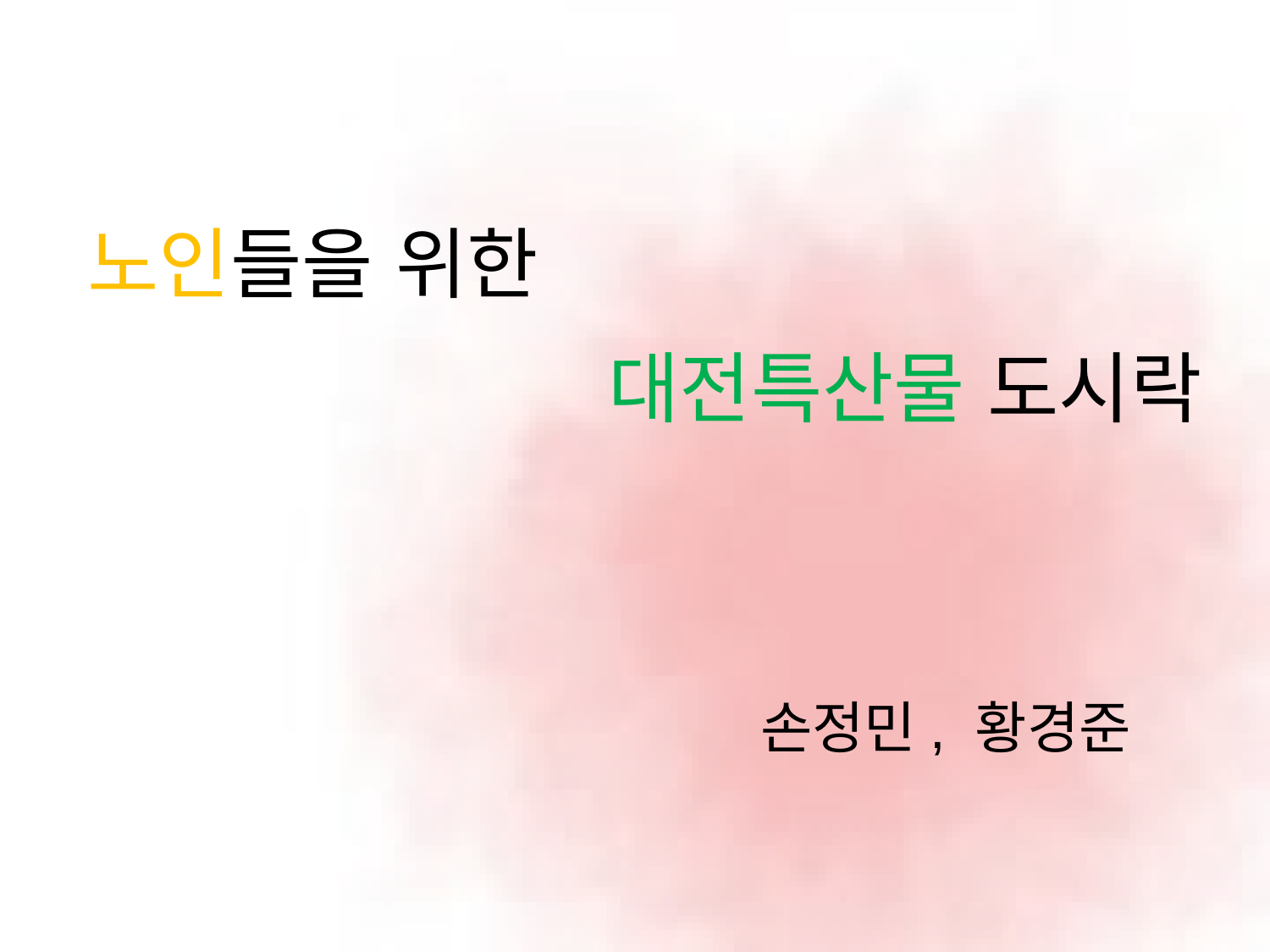

노인들을 위한
# 대전특산물 도시락
손정민, 황경준